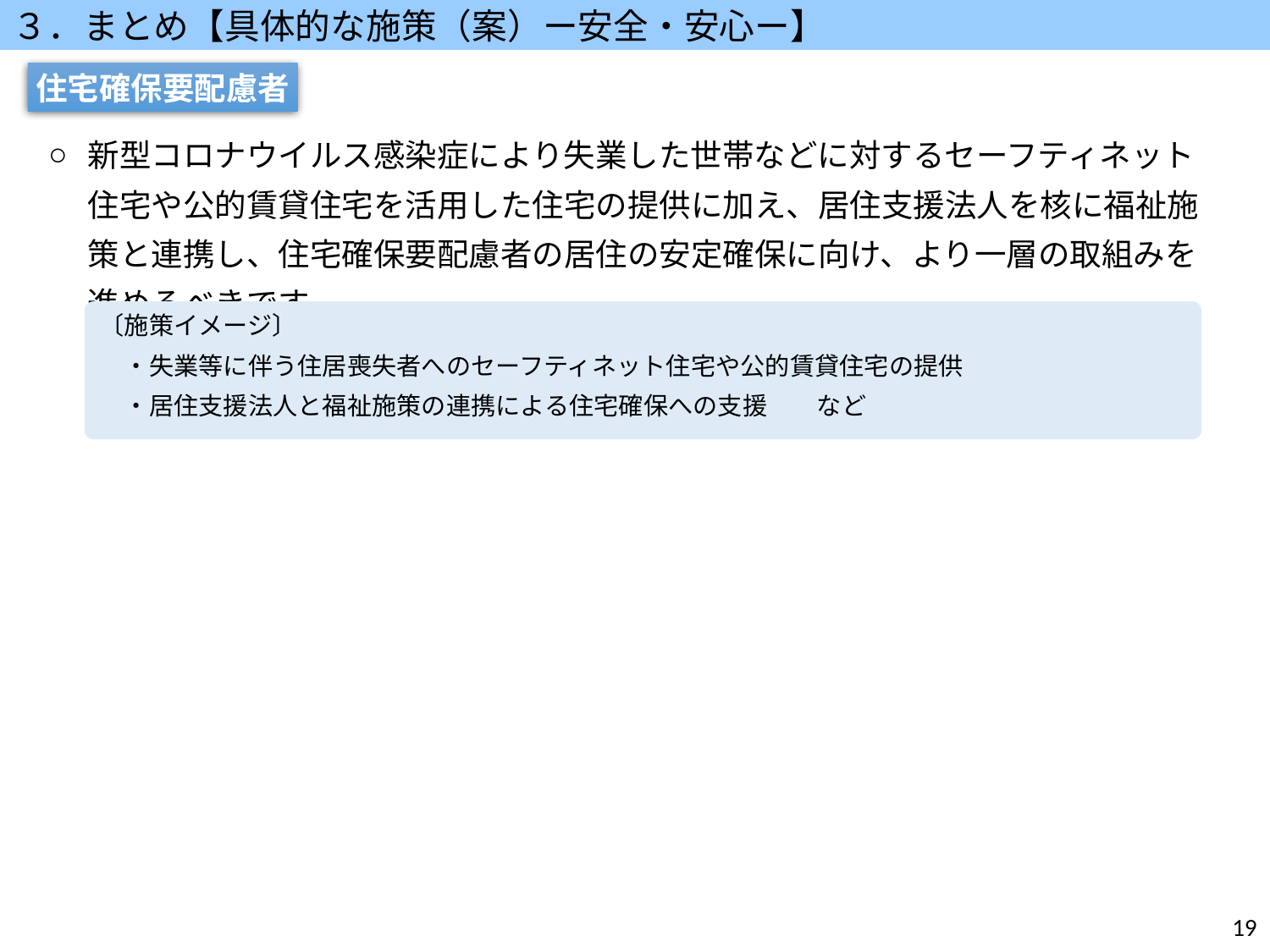

３．まとめ【具体的な施策（案）ー安全・安心ー】
住宅確保要配慮者
新型コロナウイルス感染症により失業した世帯などに対するセーフティネット住宅や公的賃貸住宅を活用した住宅の提供に加え、居住支援法人を核に福祉施策と連携し、住宅確保要配慮者の居住の安定確保に向け、より一層の取組みを進めるべきです。

〔施策イメージ〕
　・失業等に伴う住居喪失者へのセーフティネット住宅や公的賃貸住宅の提供
　・居住支援法人と福祉施策の連携による住宅確保への支援　　など

19